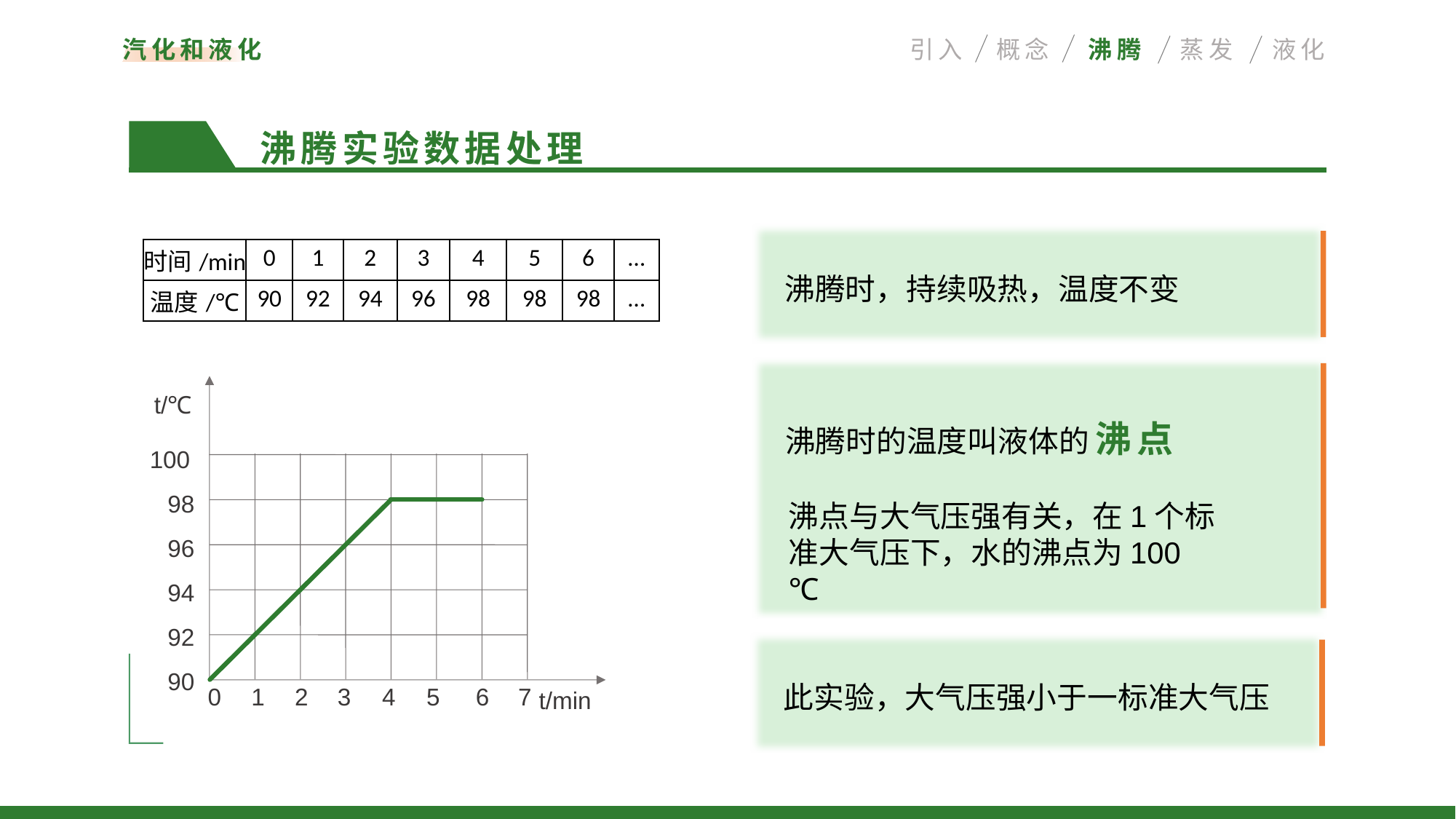

汽化和液化
引入
概念
沸腾
蒸发
液化

沸腾实验数据处理

沸腾时，持续吸热，温度不变
| 时间/min | 0 | 1 | 2 | 3 | 4 | 5 | 6 | … |
| --- | --- | --- | --- | --- | --- | --- | --- | --- |
| 温度/℃ | 90 | 92 | 94 | 96 | 98 | 98 | 98 | … |

沸腾时的温度叫液体的 沸点
沸点与大气压强有关，在1个标准大气压下，水的沸点为100 ℃

t/℃
100
98
96
94
92
90
0
1
2
3
4
5
6
7
t/min

此实验，大气压强小于一标准大气压